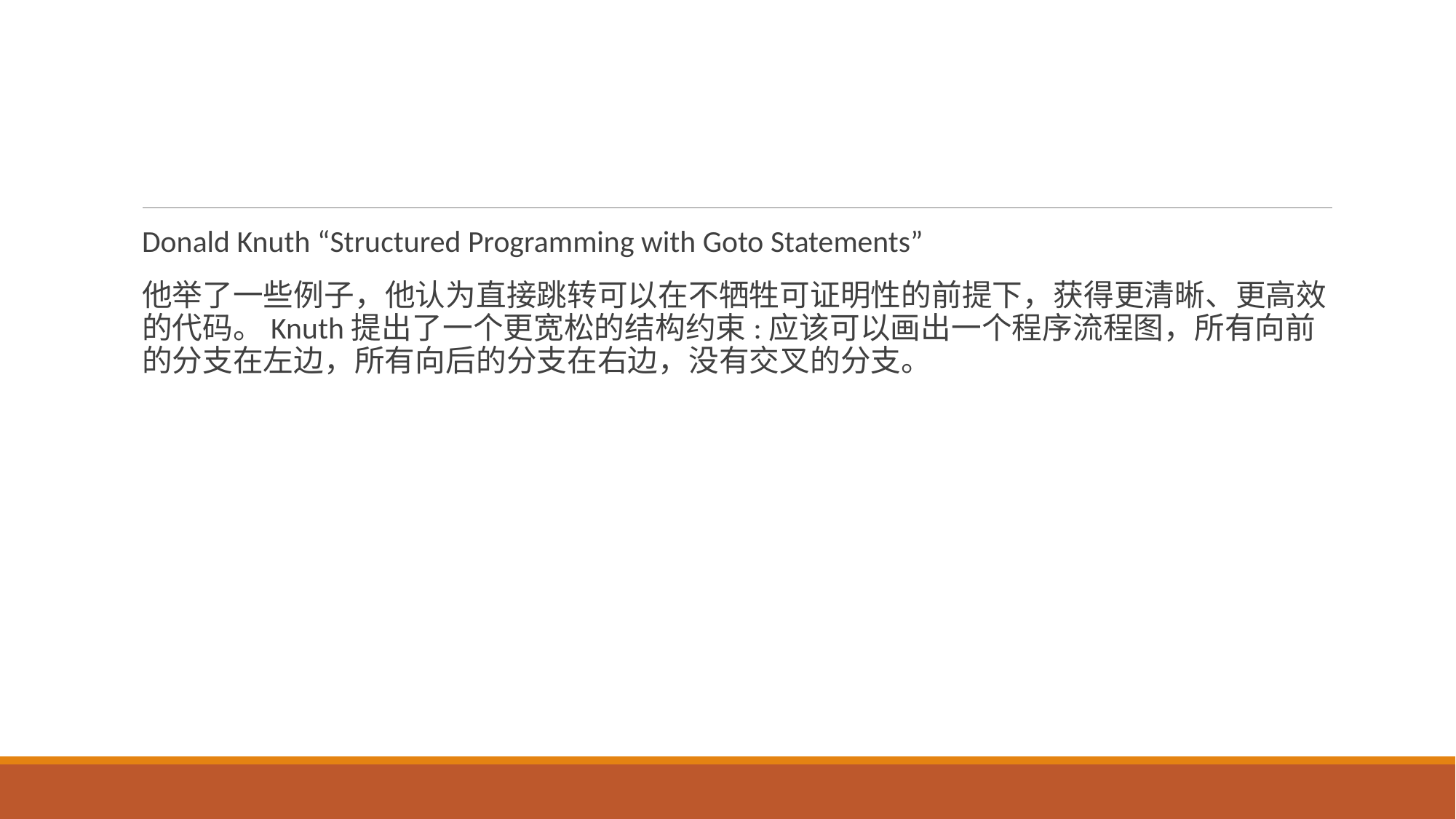

#
Donald Knuth “Structured Programming with Goto Statements”
他举了一些例子，他认为直接跳转可以在不牺牲可证明性的前提下，获得更清晰、更高效的代码。Knuth提出了一个更宽松的结构约束:应该可以画出一个程序流程图，所有向前的分支在左边，所有向后的分支在右边，没有交叉的分支。